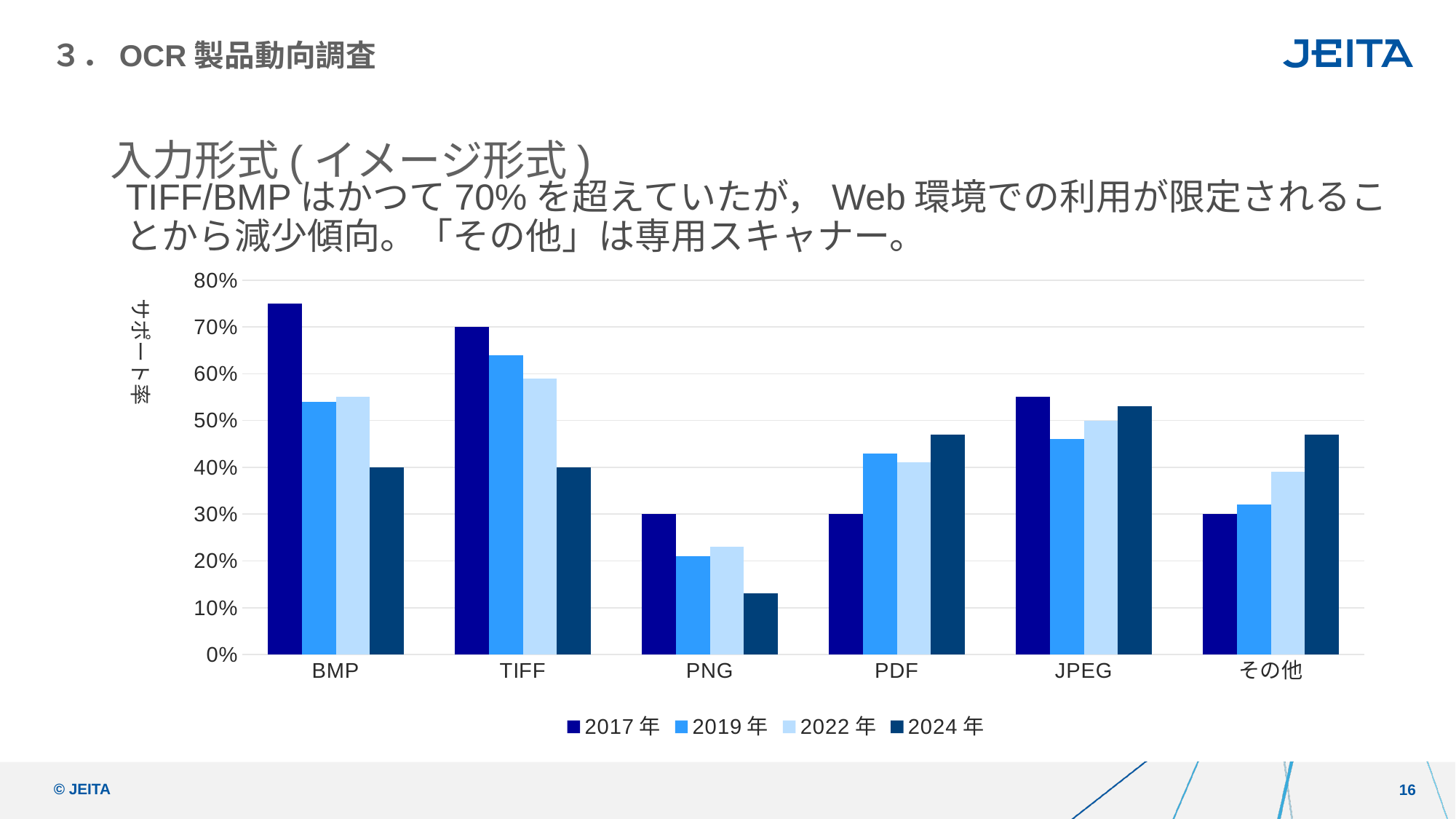

# ３．OCR製品動向調査
入力形式(イメージ形式)
TIFF/BMPはかつて70%を超えていたが，Web環境での利用が限定されることから減少傾向。「その他」は専用スキャナー。

### Chart

| Category | 2017年 | 2019年 | 2022年 | 2024年 |
|---|---|---|---|---|
| BMP | 0.75 | 0.54 | 0.55 | 0.4 |
| TIFF | 0.7 | 0.64 | 0.59 | 0.4 |
| PNG | 0.3 | 0.21 | 0.23 | 0.13 |
| PDF | 0.3 | 0.43 | 0.41 | 0.47 |
| JPEG | 0.55 | 0.46 | 0.5 | 0.53 |
| その他 | 0.3 | 0.32 | 0.39 | 0.47 |
サポート率
© JEITA